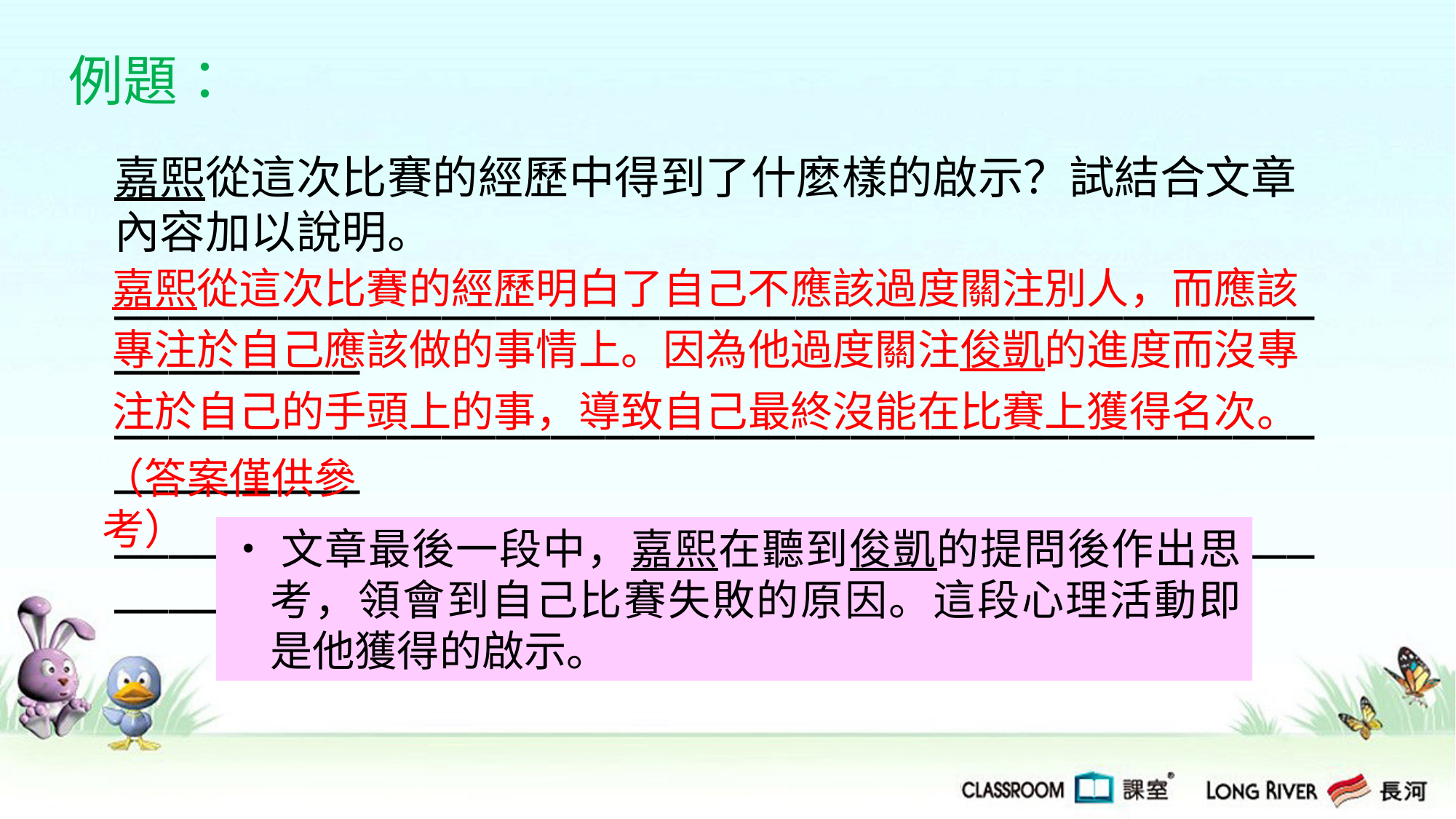

例題：
嘉熙從這次比賽的經歷中得到了什麼樣的啟示？試結合文章內容加以說明。
_____________________________________________________
_____________________________________________________
_____________________________________________________
嘉熙從這次比賽的經歷明白了自己不應該過度關注別人，而應該
專注於自己應該做的事情上。因為他過度關注俊凱的進度而沒專
注於自己的手頭上的事，導致自己最終沒能在比賽上獲得名次。
（答案僅供參考）
‧文章最後一段中，嘉熙在聽到俊凱的提問後作出思考，領會到自己比賽失敗的原因。這段心理活動即是他獲得的啟示。